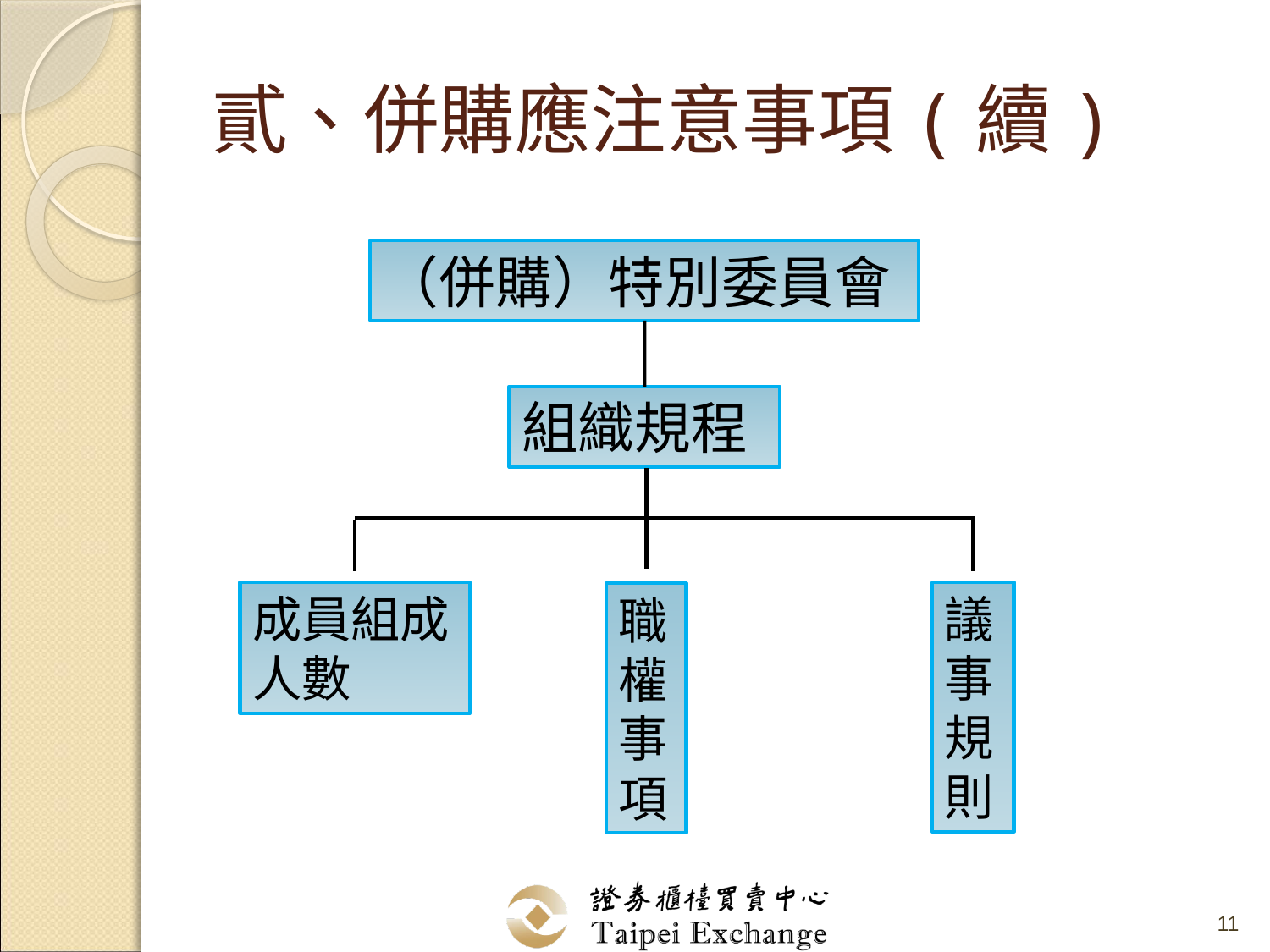

# 貳、併購應注意事項(續)
（併購）特別委員會
組織規程
成員組成
人數
議事規則
職權事項
11